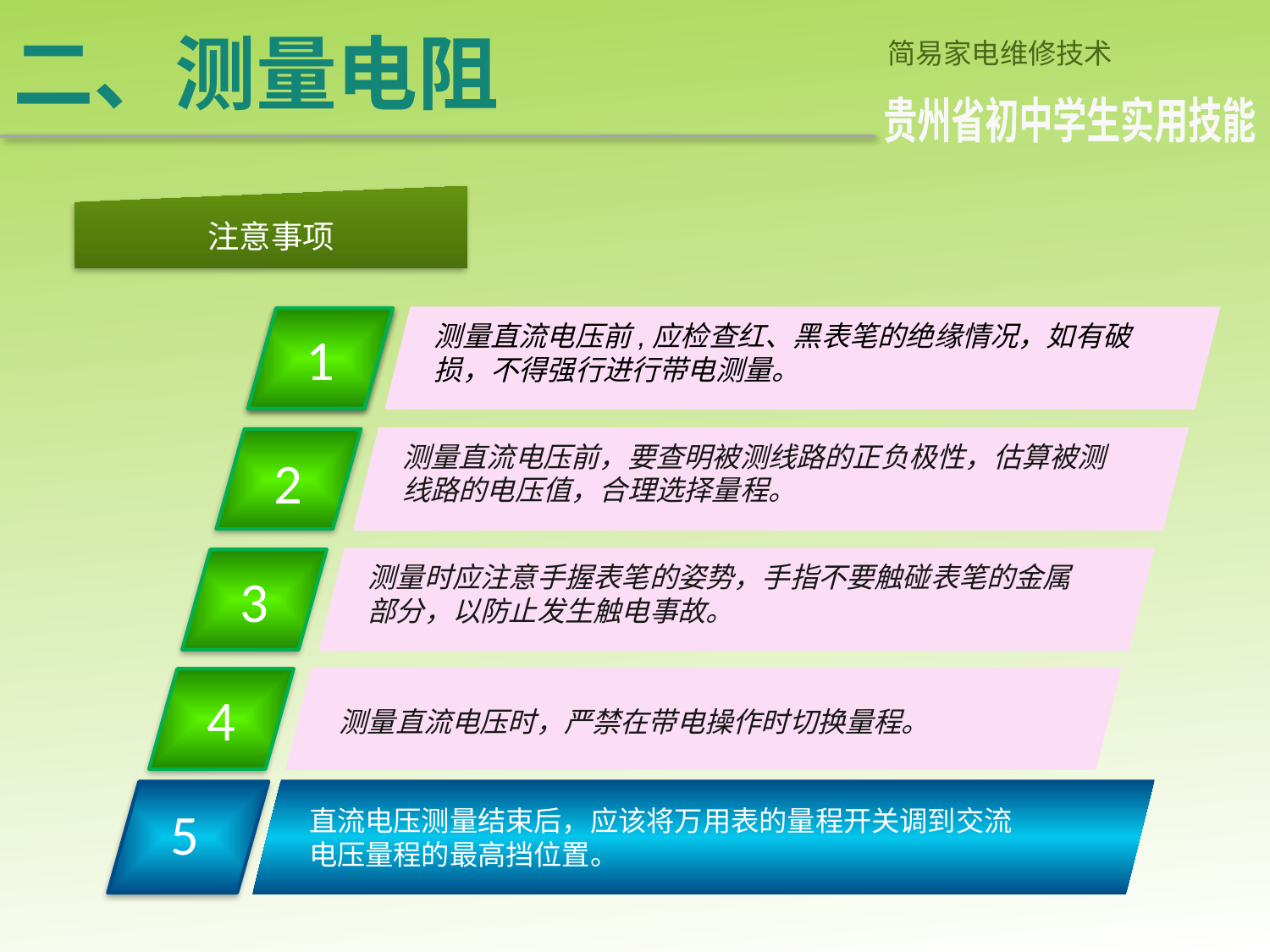

# 二、测量电阻
简易家电维修技术
贵州省初中学生实用技能
注意事项

1

1
测量直流电压前,应检查红、黑表笔的绝缘情况，如有破损，不得强行进行带电测量。

测量直流电压前，要查明被测线路的正负极性，估算被测线路的电压值，合理选择量程。
2

3
测量时应注意手握表笔的姿势，手指不要触碰表笔的金属部分，以防止发生触电事故。

4
测量直流电压时，严禁在带电操作时切换量程。

5
直流电压测量结束后，应该将万用表的量程开关调到交流电压量程的最高挡位置。